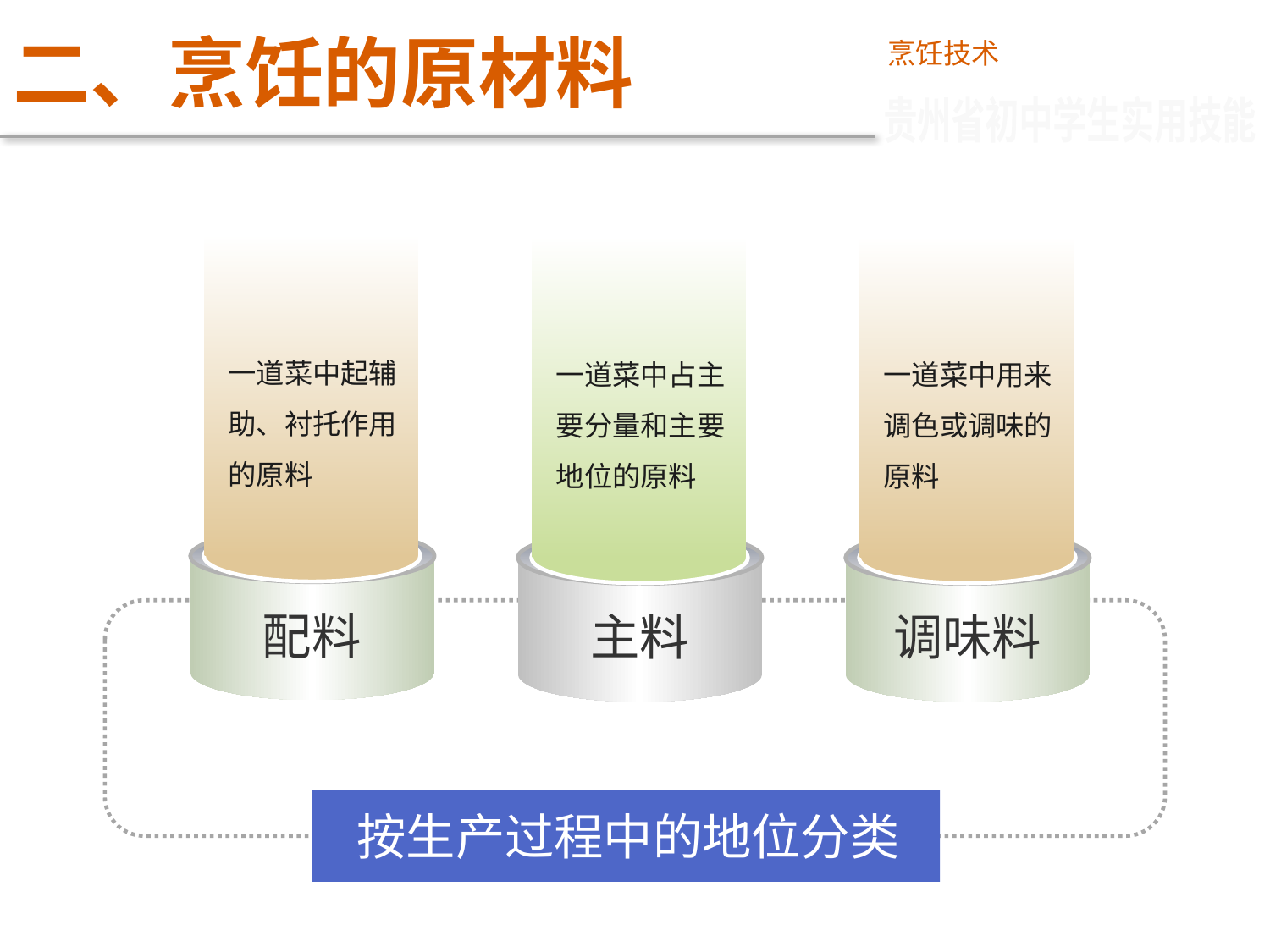

# 二、烹饪的原材料
烹饪技术
贵州省初中学生实用技能

一道菜中起辅助、衬托作用的原料

配料

一道菜中占主要分量和主要地位的原料

主料

一道菜中用来调色或调味的原料

调味料

按生产过程中的地位分类